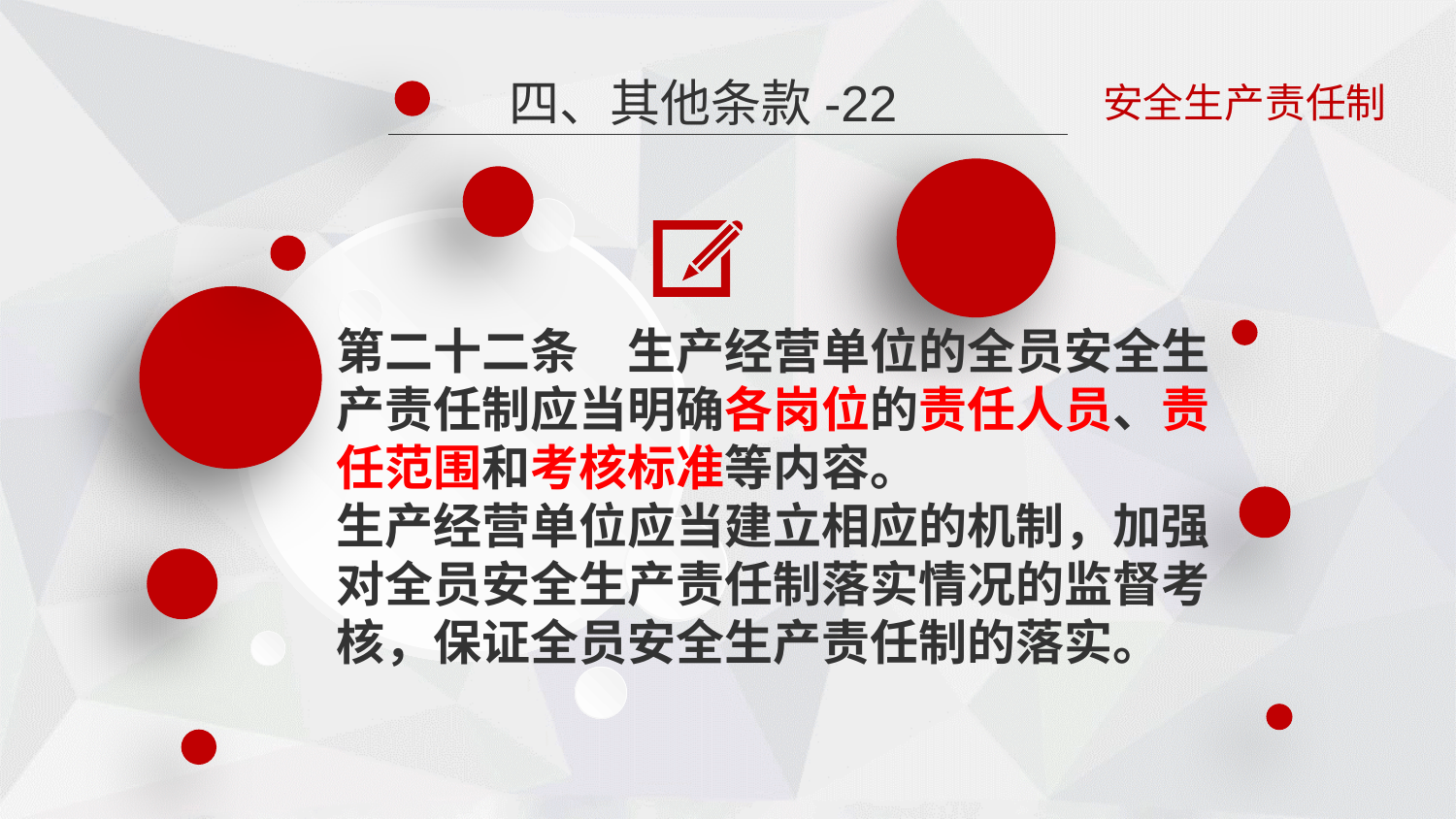

四、其他条款-22
安全生产责任制

第二十二条　生产经营单位的全员安全生产责任制应当明确各岗位的责任人员、责任范围和考核标准等内容。
生产经营单位应当建立相应的机制，加强对全员安全生产责任制落实情况的监督考核，保证全员安全生产责任制的落实。